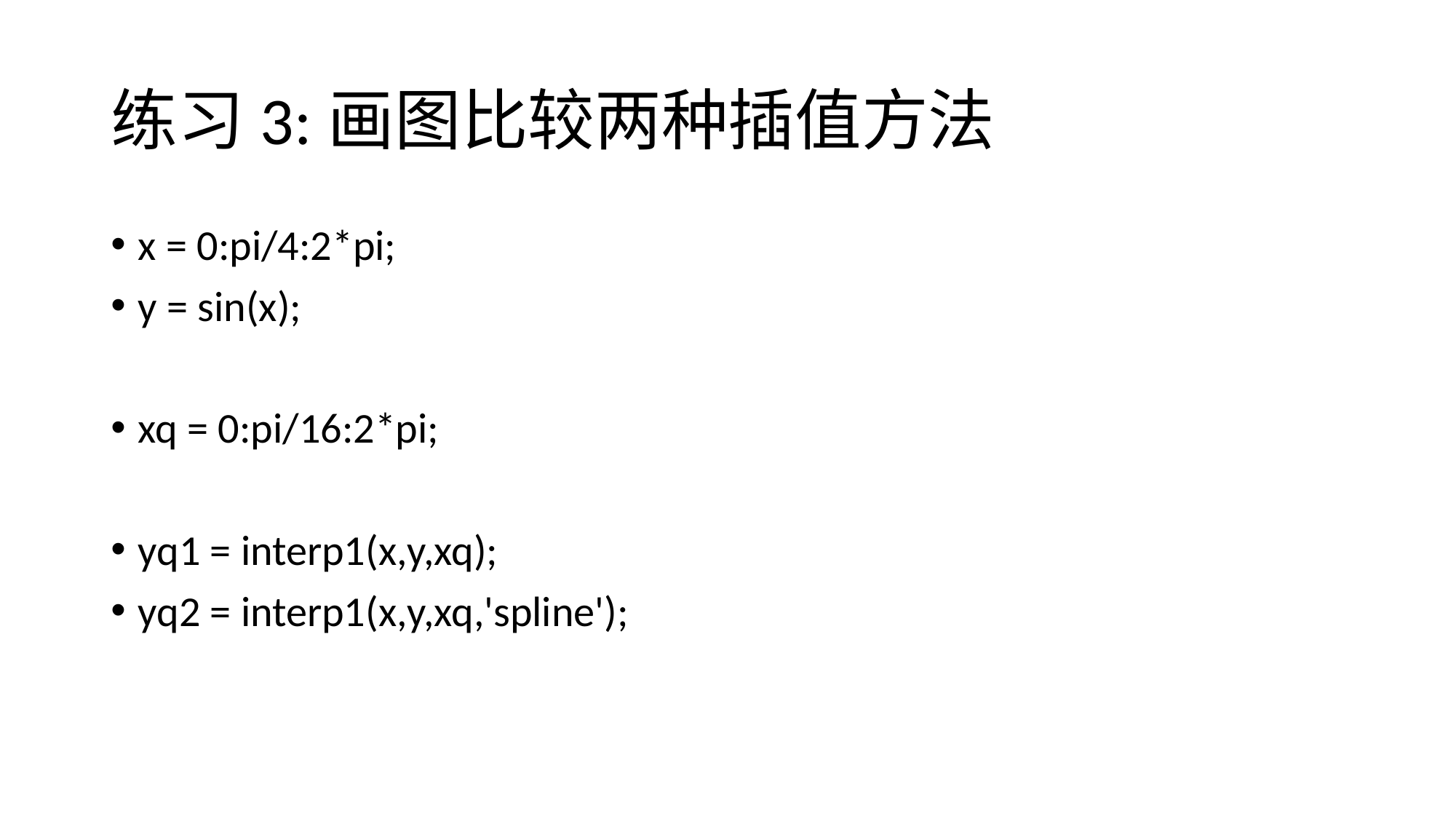

# 练习3:画图比较两种插值方法
x = 0:pi/4:2*pi;
y = sin(x);

xq = 0:pi/16:2*pi;

yq1 = interp1(x,y,xq);
yq2 = interp1(x,y,xq,'spline');